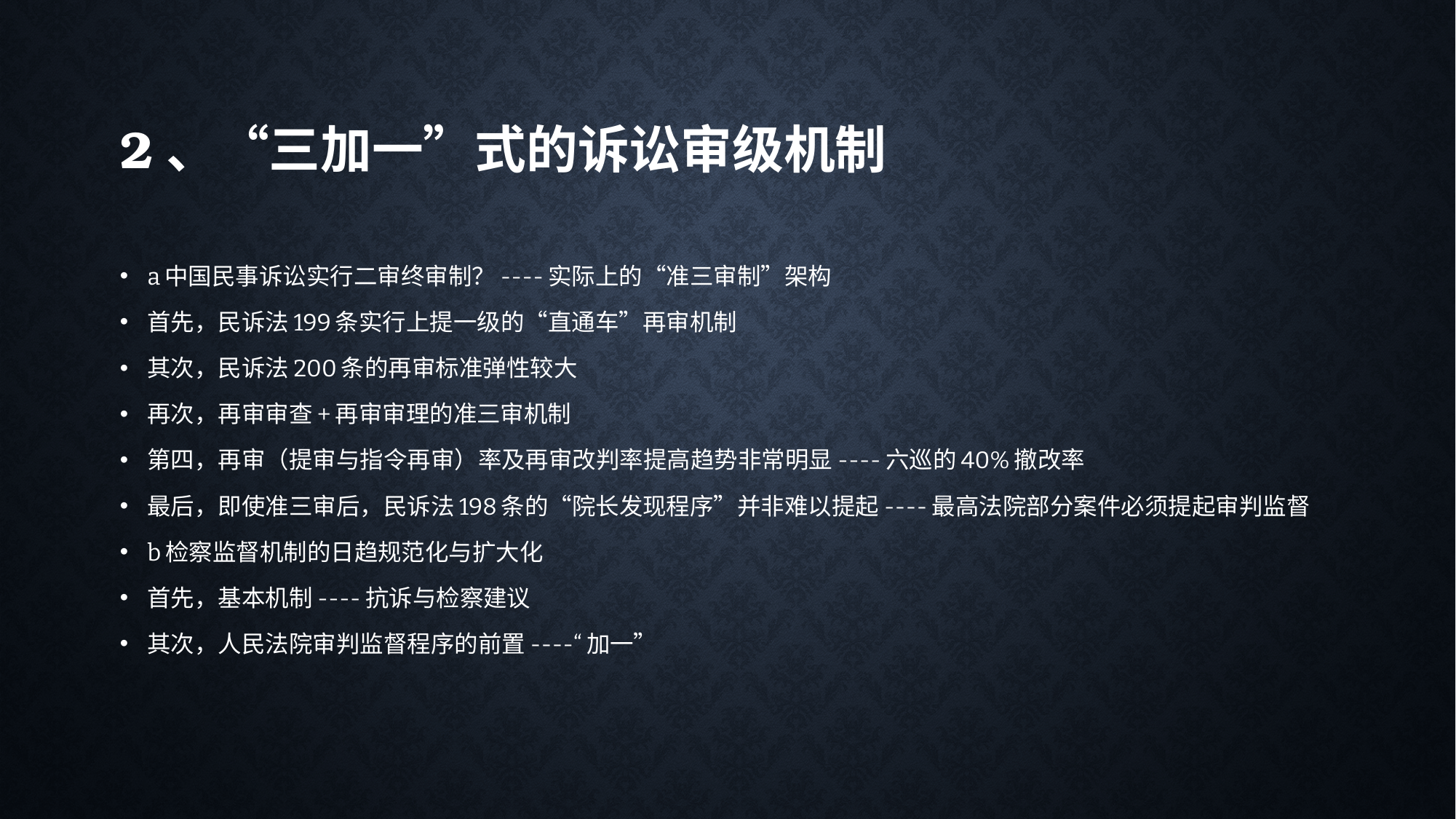

# 2、“三加一”式的诉讼审级机制
a中国民事诉讼实行二审终审制？----实际上的“准三审制”架构
首先，民诉法199条实行上提一级的“直通车”再审机制
其次，民诉法200条的再审标准弹性较大
再次，再审审查+再审审理的准三审机制
第四，再审（提审与指令再审）率及再审改判率提高趋势非常明显----六巡的40%撤改率
最后，即使准三审后，民诉法198条的“院长发现程序”并非难以提起----最高法院部分案件必须提起审判监督
b检察监督机制的日趋规范化与扩大化
首先，基本机制----抗诉与检察建议
其次，人民法院审判监督程序的前置----“加一”